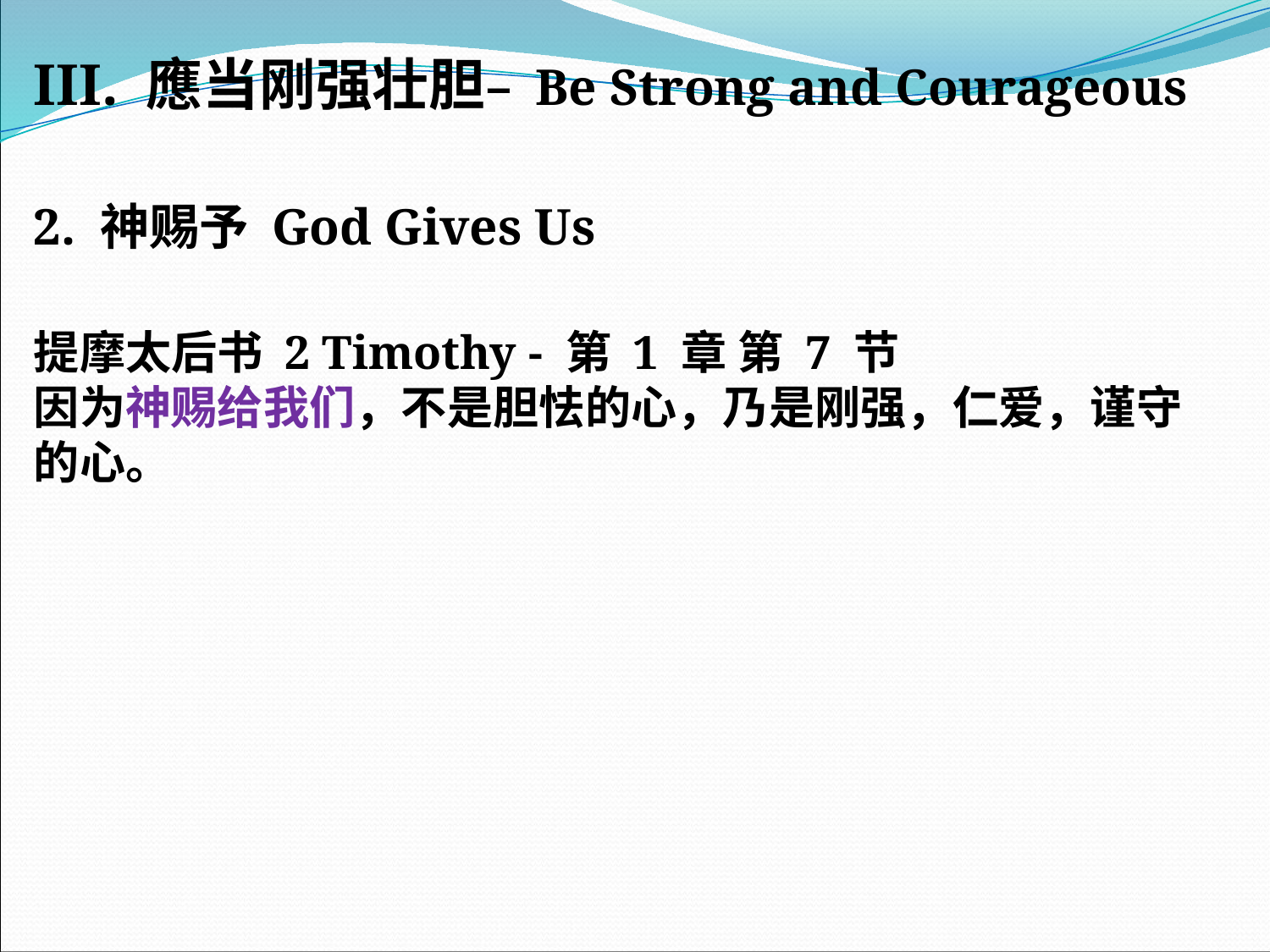

III. 應当刚强壮胆– Be Strong and Courageous

2. 神赐予 God Gives Us
提摩太后书 2 Timothy - 第 1 章 第 7 节
因为神赐给我们，不是胆怯的心，乃是刚强，仁爱，谨守的心。
#